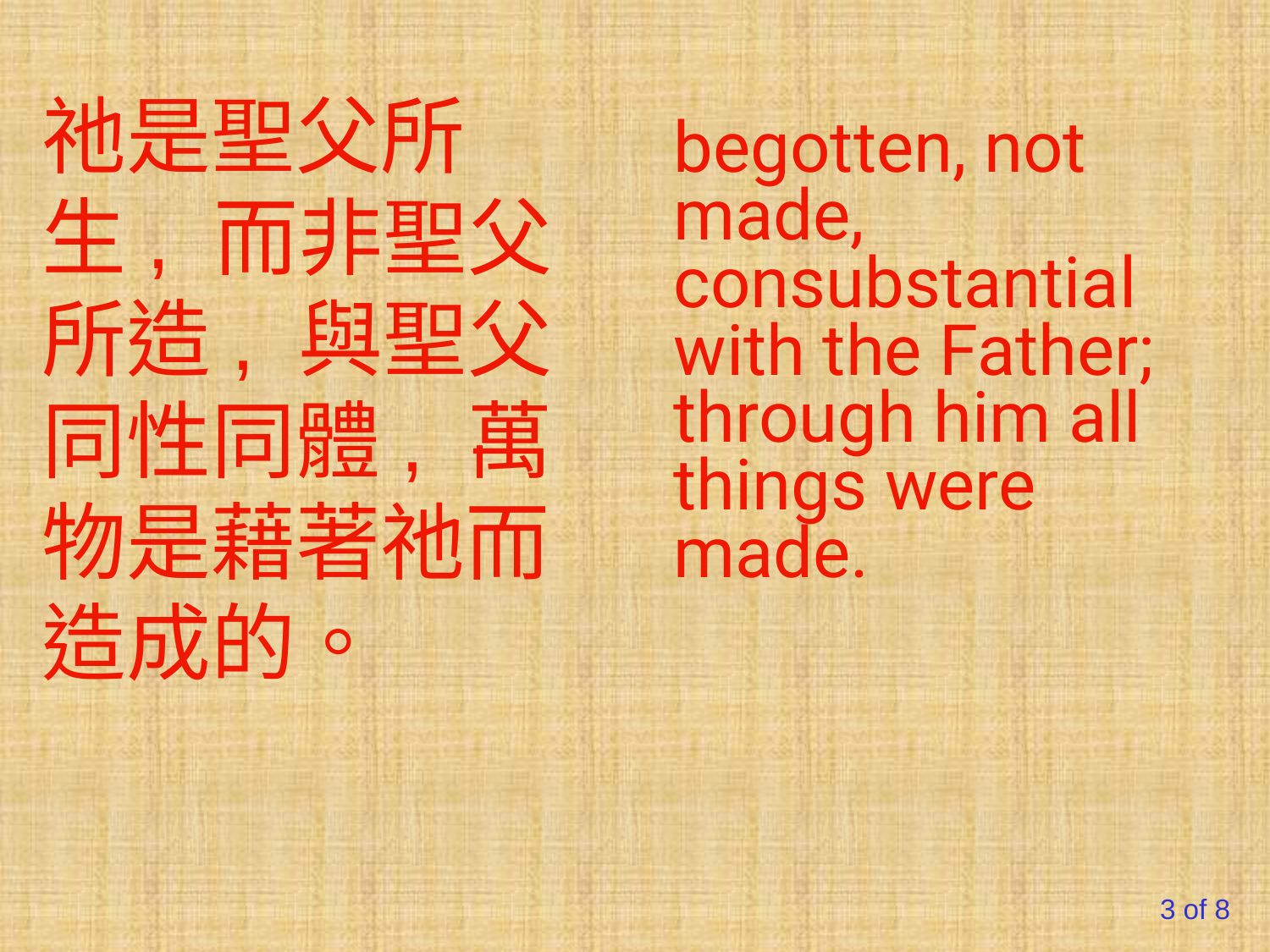

祂是聖父所生, 而非聖父所造, 與聖父同性同體, 萬物是藉著祂而造成的。
begotten, not made, consubstantial with the Father;
through him all things were made.
3 of 8